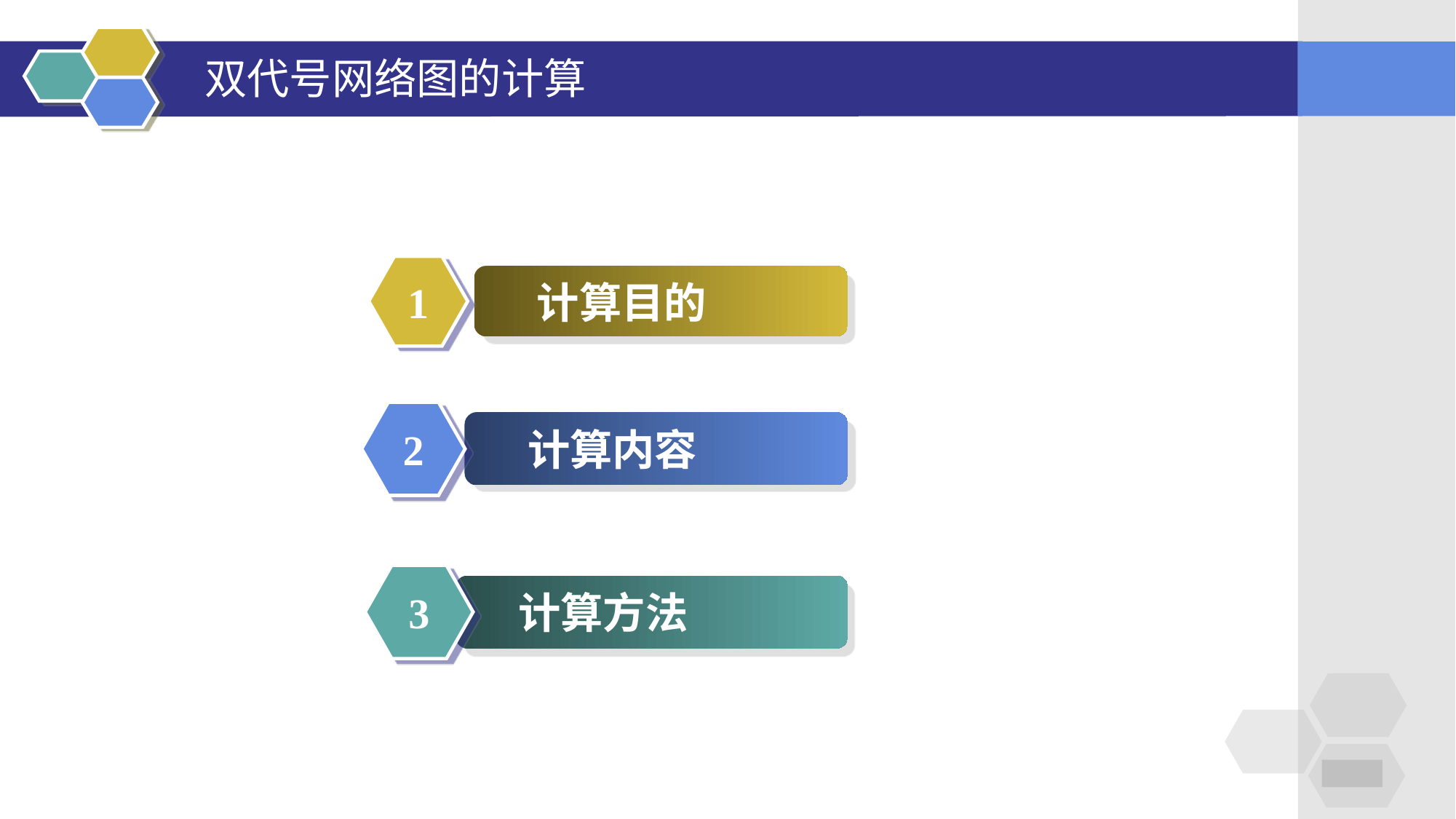

# 双代号网络图的计算
5.3.1　组合体的类型
5.3.1　组合体的类型
1
    计算目的
2
    计算内容
3
    计算方法
2